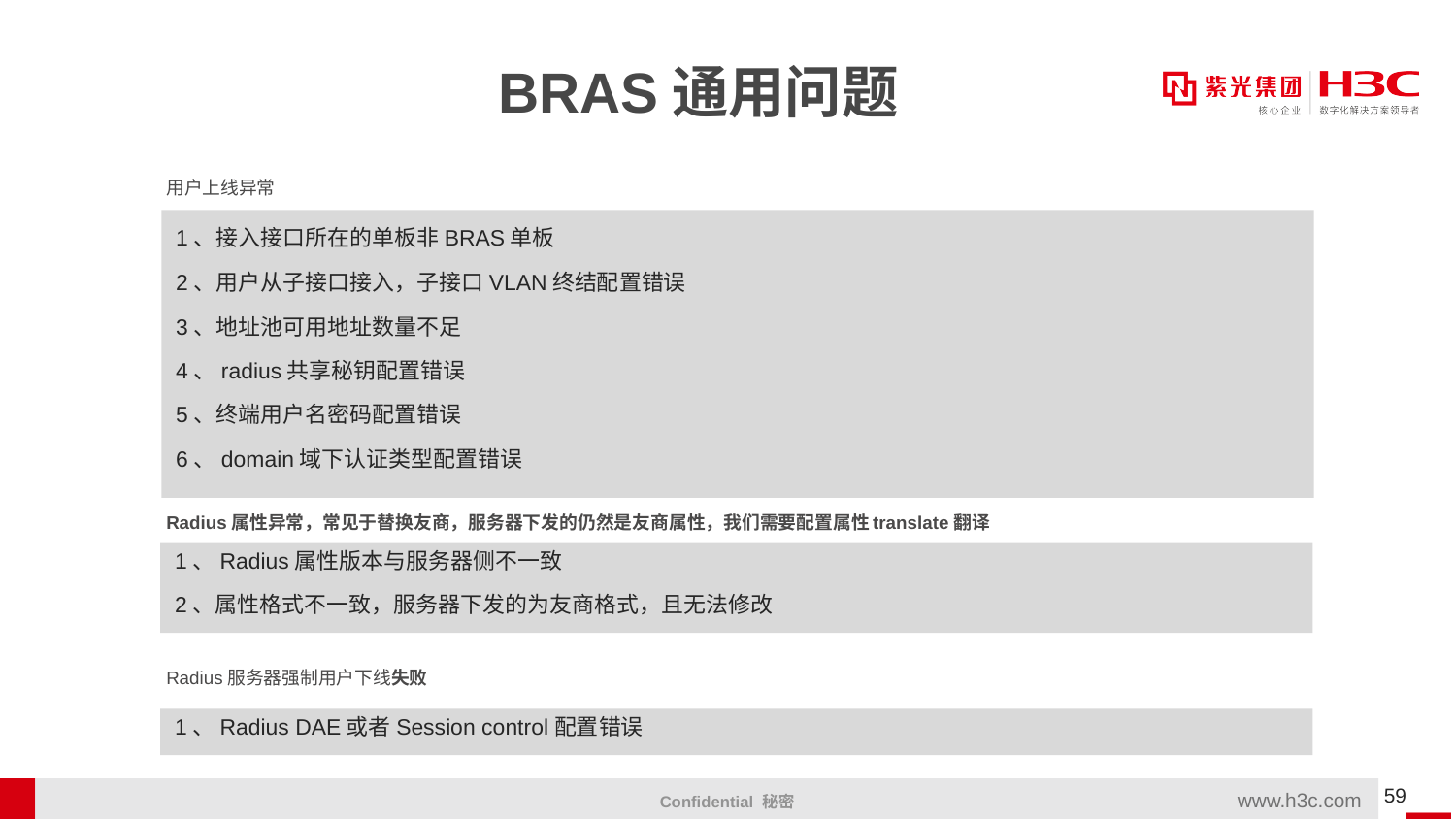

# BRAS通用问题

用户上线异常
1、接入接口所在的单板非BRAS单板
2、用户从子接口接入，子接口VLAN终结配置错误
3、地址池可用地址数量不足
4、radius共享秘钥配置错误
5、终端用户名密码配置错误
6、domain域下认证类型配置错误
Radius属性异常，常见于替换友商，服务器下发的仍然是友商属性，我们需要配置属性translate翻译
1、Radius属性版本与服务器侧不一致
2、属性格式不一致，服务器下发的为友商格式，且无法修改
Radius服务器强制用户下线失败
1、Radius DAE或者Session control配置错误